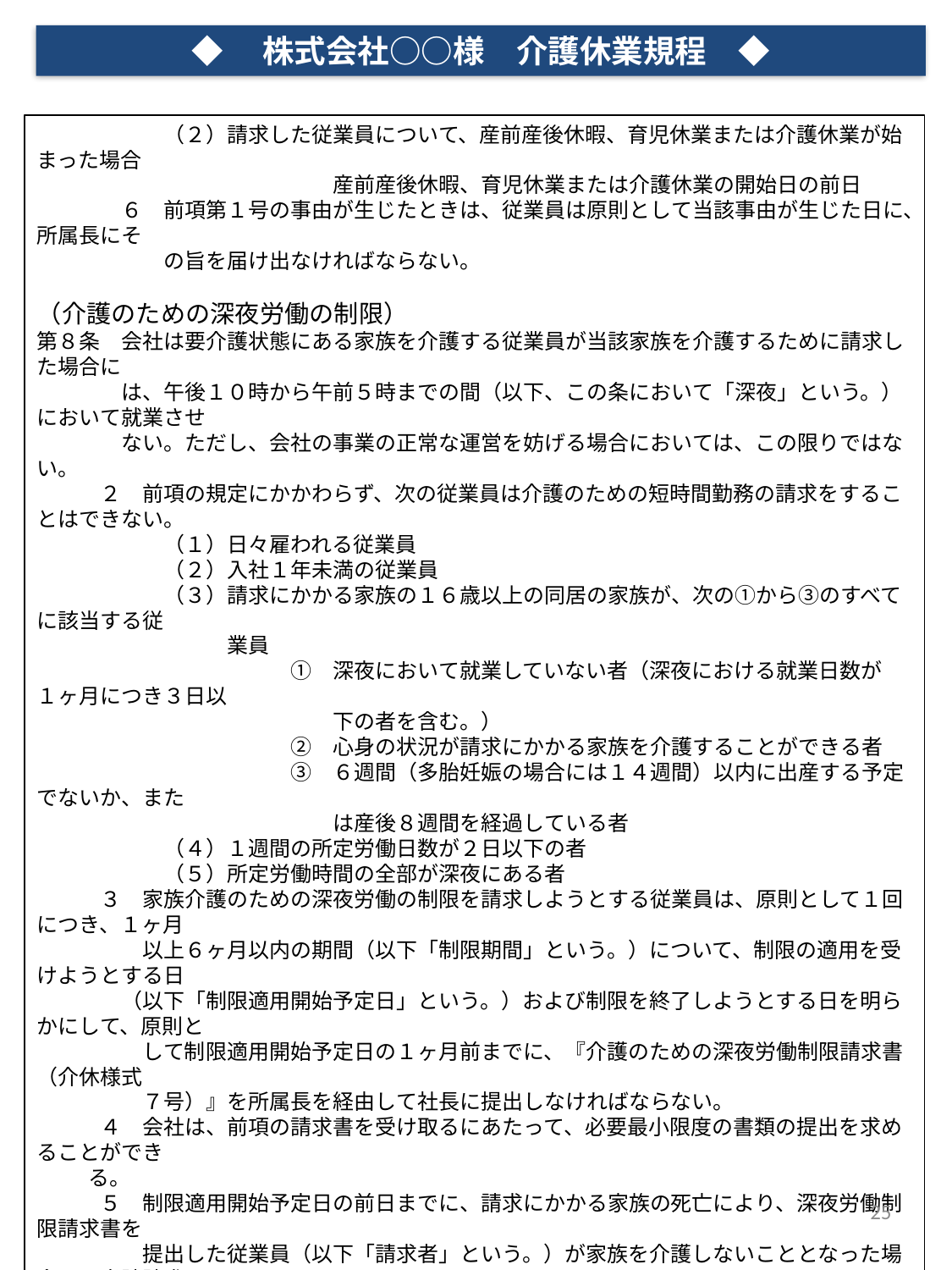

◆　株式会社○○様　介護休業規程　◆
　　　　　　（２）請求した従業員について、産前産後休暇、育児休業または介護休業が始まった場合
　　　　　　　　　　　　　　産前産後休暇、育児休業または介護休業の開始日の前日
　　　　６　前項第１号の事由が生じたときは、従業員は原則として当該事由が生じた日に、所属長にそ
　　　　　　の旨を届け出なければならない。

（介護のための深夜労働の制限）
第８条　会社は要介護状態にある家族を介護する従業員が当該家族を介護するために請求した場合に
　　　　は、午後１０時から午前５時までの間（以下、この条において「深夜」という。）において就業させ
　　　　ない。ただし、会社の事業の正常な運営を妨げる場合においては、この限りではない。
　　　２　前項の規定にかかわらず、次の従業員は介護のための短時間勤務の請求をすることはできない。
　　　　　　（１）日々雇われる従業員
　　　　　　（２）入社１年未満の従業員
　　　　　　（３）請求にかかる家族の１６歳以上の同居の家族が、次の①から③のすべてに該当する従
　　　　　　　　　業員
　　　　　　　　　　　　①　深夜において就業していない者（深夜における就業日数が１ヶ月につき３日以
　　　　　　　　　　　　　　下の者を含む。）
　　　　　　　　　　　　②　心身の状況が請求にかかる家族を介護することができる者
　　　　　　　　　　　　③　６週間（多胎妊娠の場合には１４週間）以内に出産する予定でないか、また
　　　　　　　　　　　　　　は産後８週間を経過している者
　　　　　　（４）１週間の所定労働日数が２日以下の者
　　　　　　（５）所定労働時間の全部が深夜にある者
　　　３　家族介護のための深夜労働の制限を請求しようとする従業員は、原則として１回につき、１ヶ月
　　　　　以上６ヶ月以内の期間（以下「制限期間」という。）について、制限の適用を受けようとする日
　　　　（以下「制限適用開始予定日」という。）および制限を終了しようとする日を明らかにして、原則と
　　　　　して制限適用開始予定日の１ヶ月前までに、『介護のための深夜労働制限請求書（介休様式
　　　　　７号）』を所属長を経由して社長に提出しなければならない。
　　　４　会社は、前項の請求書を受け取るにあたって、必要最小限度の書類の提出を求めることができ
          る。
　　　５　制限適用開始予定日の前日までに、請求にかかる家族の死亡により、深夜労働制限請求書を
　　　　　提出した従業員（以下「請求者」という。）が家族を介護しないこととなった場合は、当該請求は
　　　　　なされなかったものとみなす。この場合において、請求者は、原則として当該事由が発生した日に、
　　　　　会社に所属長を経由して社長にその旨を連絡しなければならない。
　　　６　次の各号に揚げるいずれかの事由が生じた場合、制限期間は終了するものとし、当該制限期間
　　　　　の終了日はそれぞれ各号に定める日とする。
　　　　　　（１）家族の死亡など、制限にかかる家族を介護する必要がなくなった。
　　　　　　　　　　　　　　当該事由が発生した日
　　　　　　（２）産前産後休暇、育児休業または介護休業が始まった。
　　　　　　　　　　　　　　産前産後休暇、育児休業または介護休業の開始日の前日
　　　７　前項第１号の事由が生じた場合は、従業員は原則として当該事由が生じた日に所属長を経由
　　　　　して社長にその旨を連絡しなければならない。

25